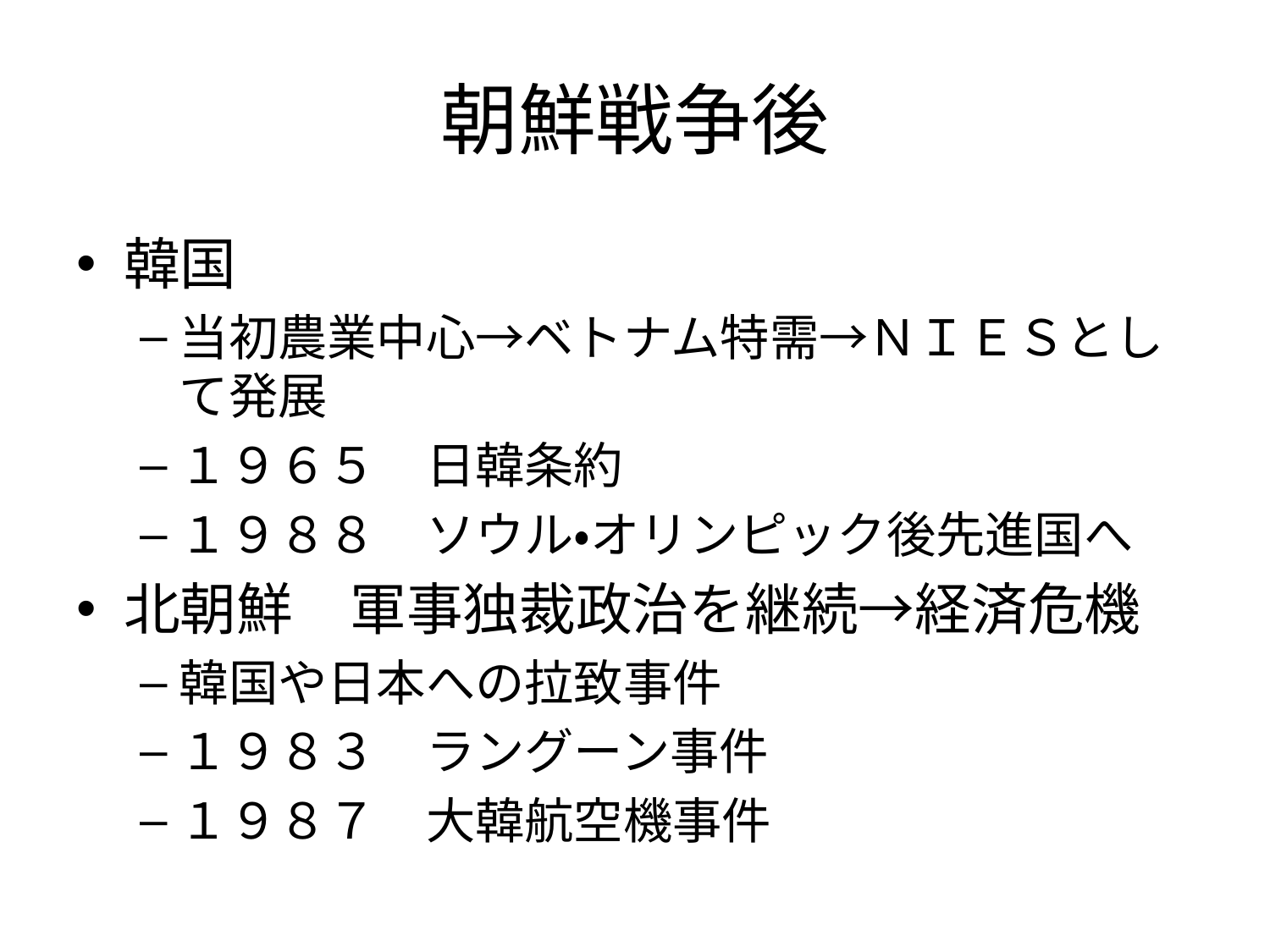

# 朝鮮戦争後
韓国
当初農業中心→ベトナム特需→ＮＩＥＳとして発展
１９６５　日韓条約
１９８８　ソウル・オリンピック後先進国へ
北朝鮮　軍事独裁政治を継続→経済危機
韓国や日本への拉致事件
１９８３　ラングーン事件
１９８７　大韓航空機事件